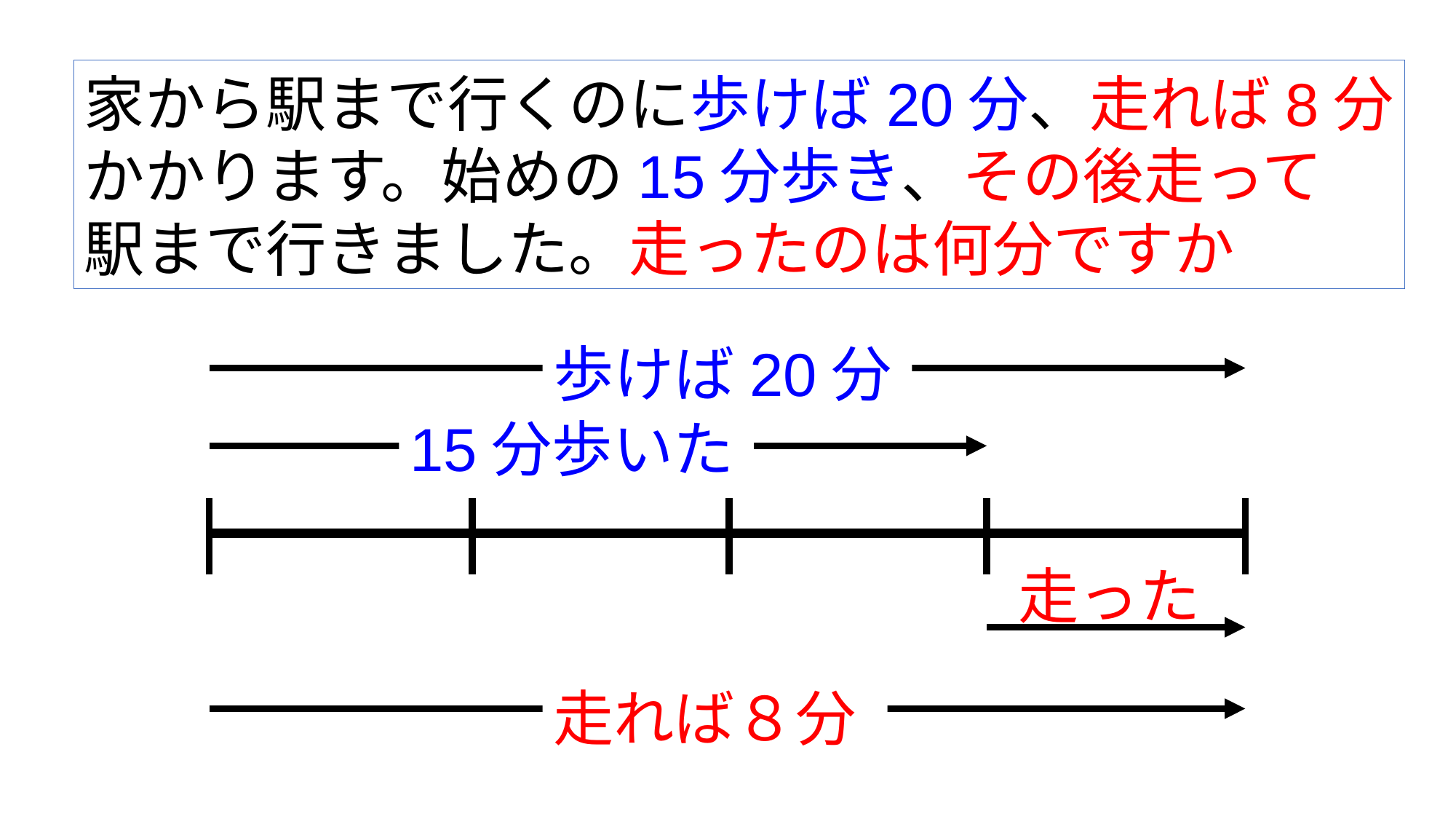

家から駅まで行くのに歩けば20分、走れば8分
かかります。始めの15分歩き、その後走って
駅まで行きました。走ったのは何分ですか
歩けば20分
15分歩いた
走った
走れば８分